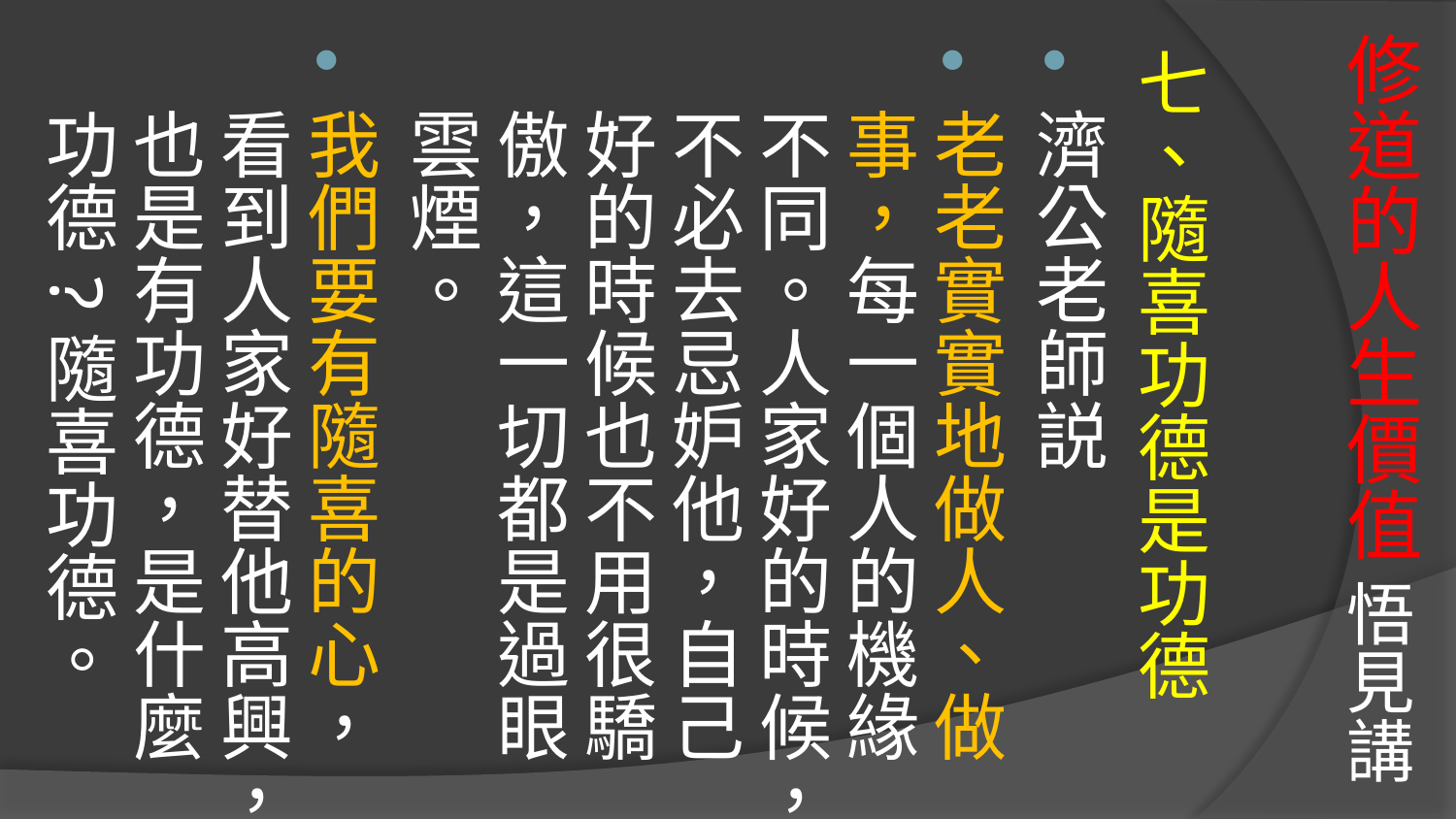

# 修道的人生價值 悟見講
七、隨喜功德是功德
濟公老師説
老老實實地做人、做事，每一個人的機緣不同。人家好的時候，不必去忌妒他，自己好的時候也不用很驕傲，這一切都是過眼雲煙。
我們要有隨喜的心，看到人家好替他高興，也是有功德，是什麼功德?隨喜功德。